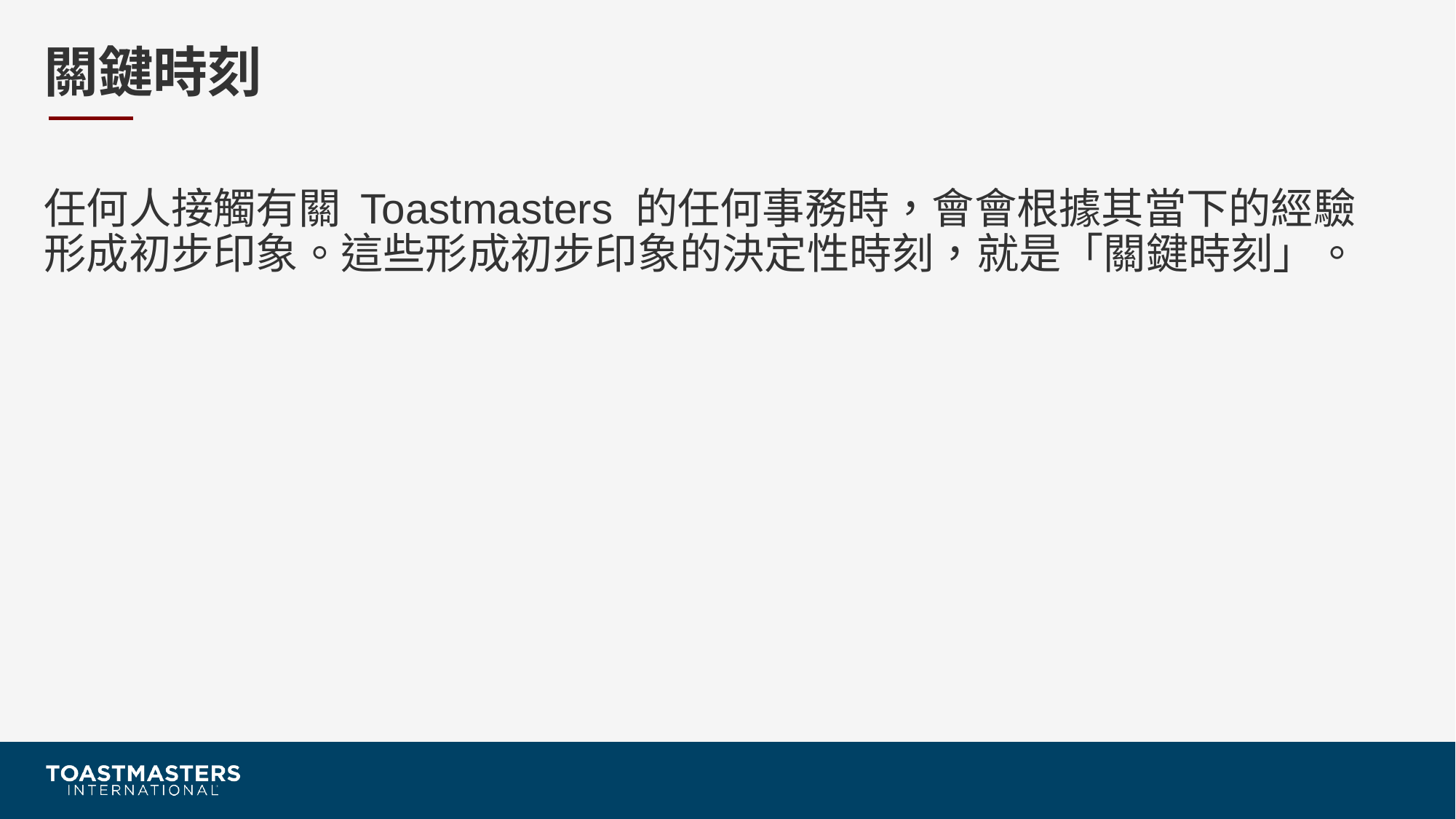

# 關鍵時刻
任何人接觸有關 Toastmasters 的任何事務時，會會根據其當下的經驗形成初步印象。這些形成初步印象的決定性時刻，就是「關鍵時刻」。